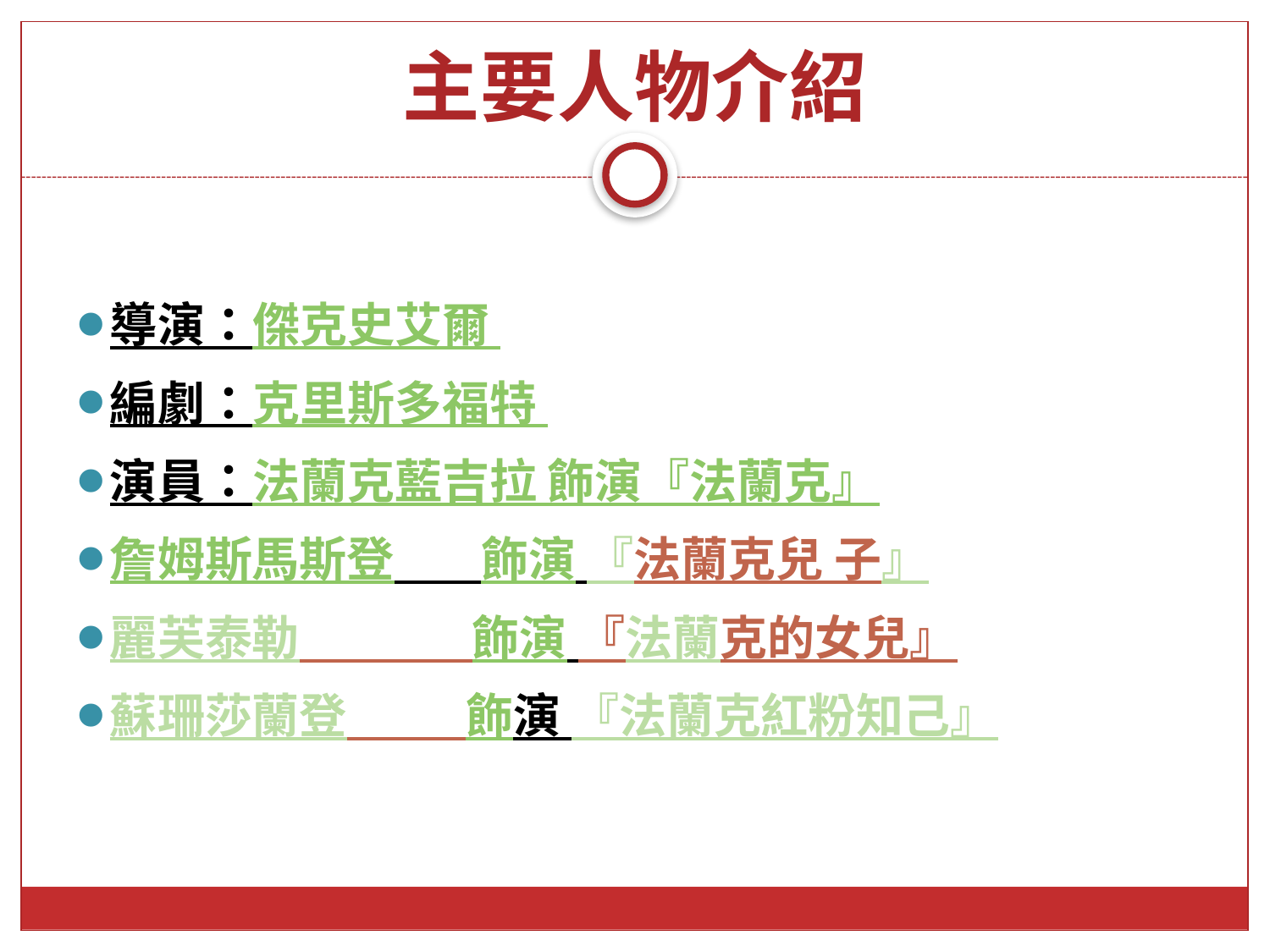

# 主要人物介紹
導演：	傑克史艾爾
編劇：	克里斯多福特
演員：	法蘭克藍吉拉 飾演『法蘭克』
詹姆斯馬斯登        飾演 『法蘭克兒 子』
麗芙泰勒                飾演 『法蘭克的女兒』
蘇珊莎蘭登           飾演 『法蘭克紅粉知己』